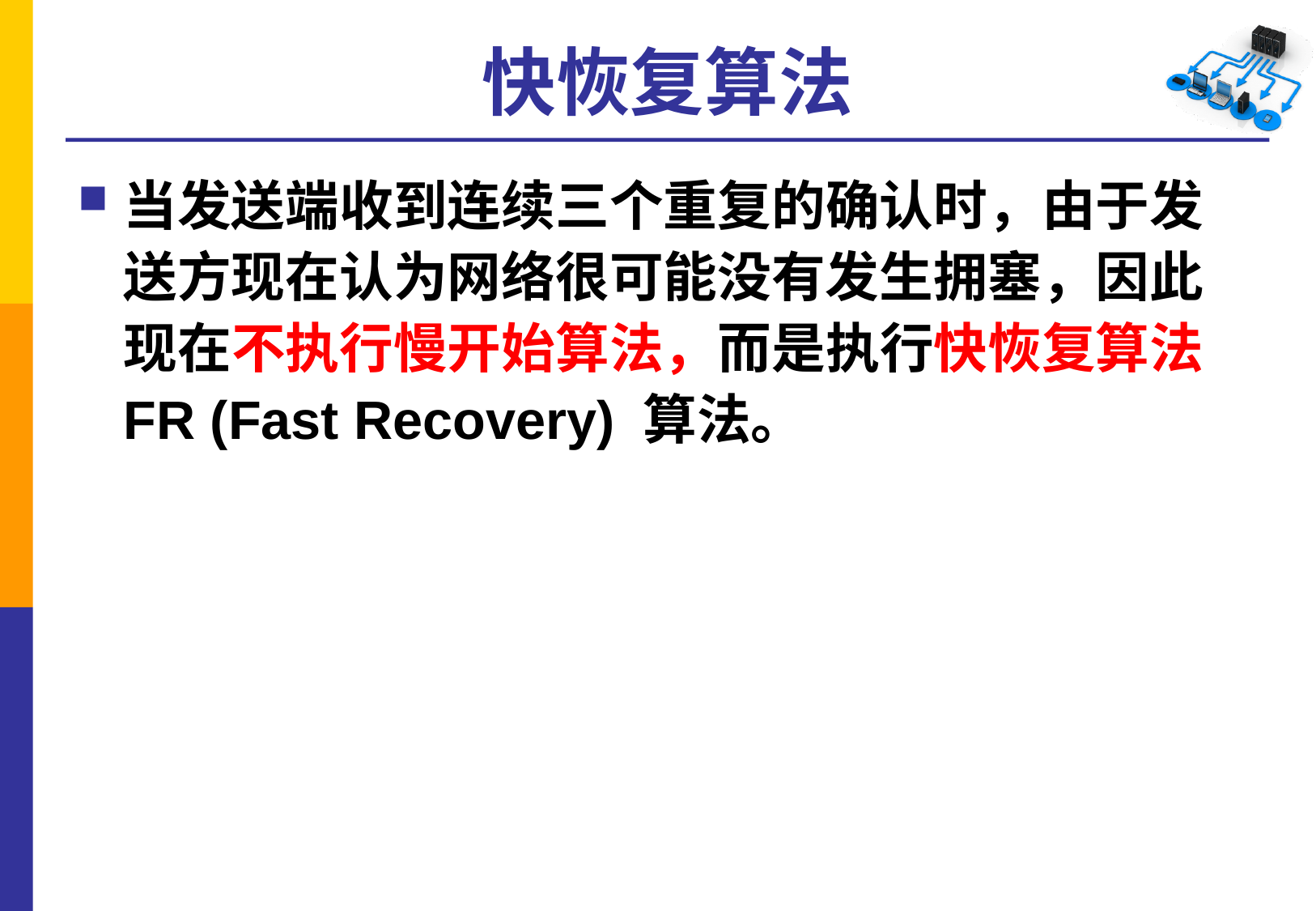

# 快恢复算法
当发送端收到连续三个重复的确认时，由于发送方现在认为网络很可能没有发生拥塞，因此现在不执行慢开始算法，而是执行快恢复算法 FR (Fast Recovery) 算法。